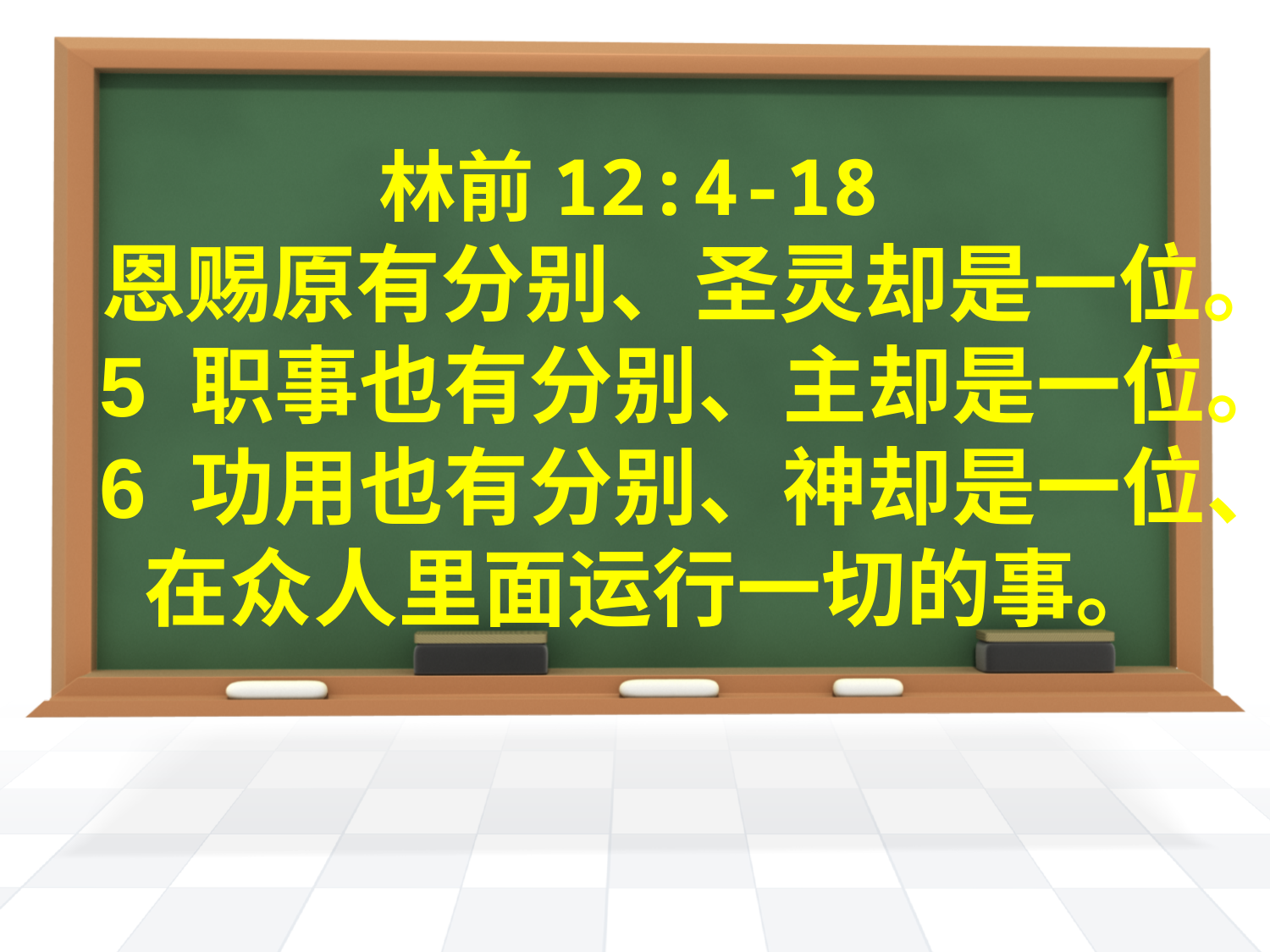

林前12:4-18
恩赐原有分别、圣灵却是一位。5 职事也有分别、主却是一位。6 功用也有分别、神却是一位、在众人里面运行一切的事。